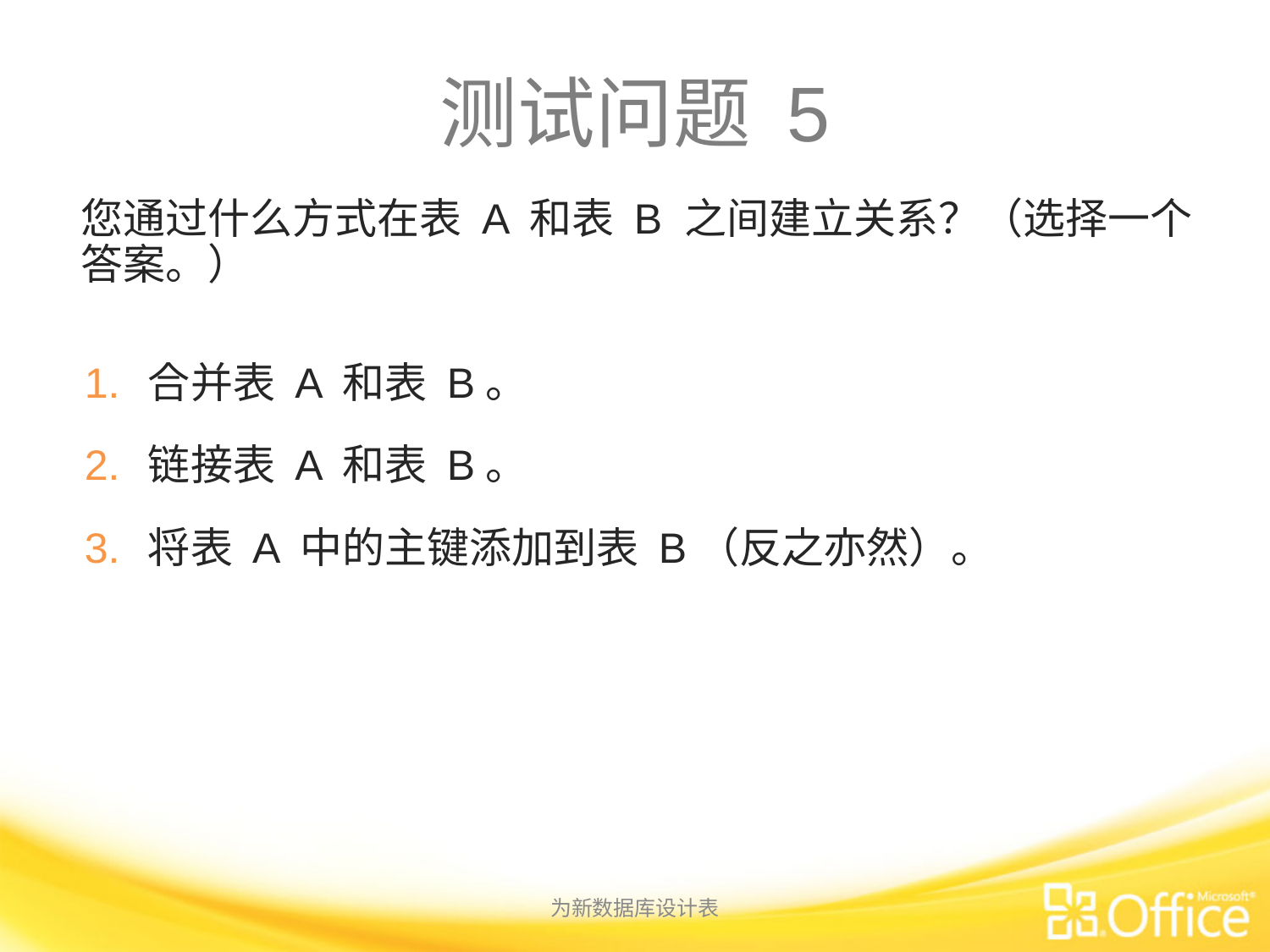

# 测试问题 5
您通过什么方式在表 A 和表 B 之间建立关系？（选择一个答案。）
合并表 A 和表 B。
链接表 A 和表 B。
将表 A 中的主键添加到表 B（反之亦然）。
为新数据库设计表